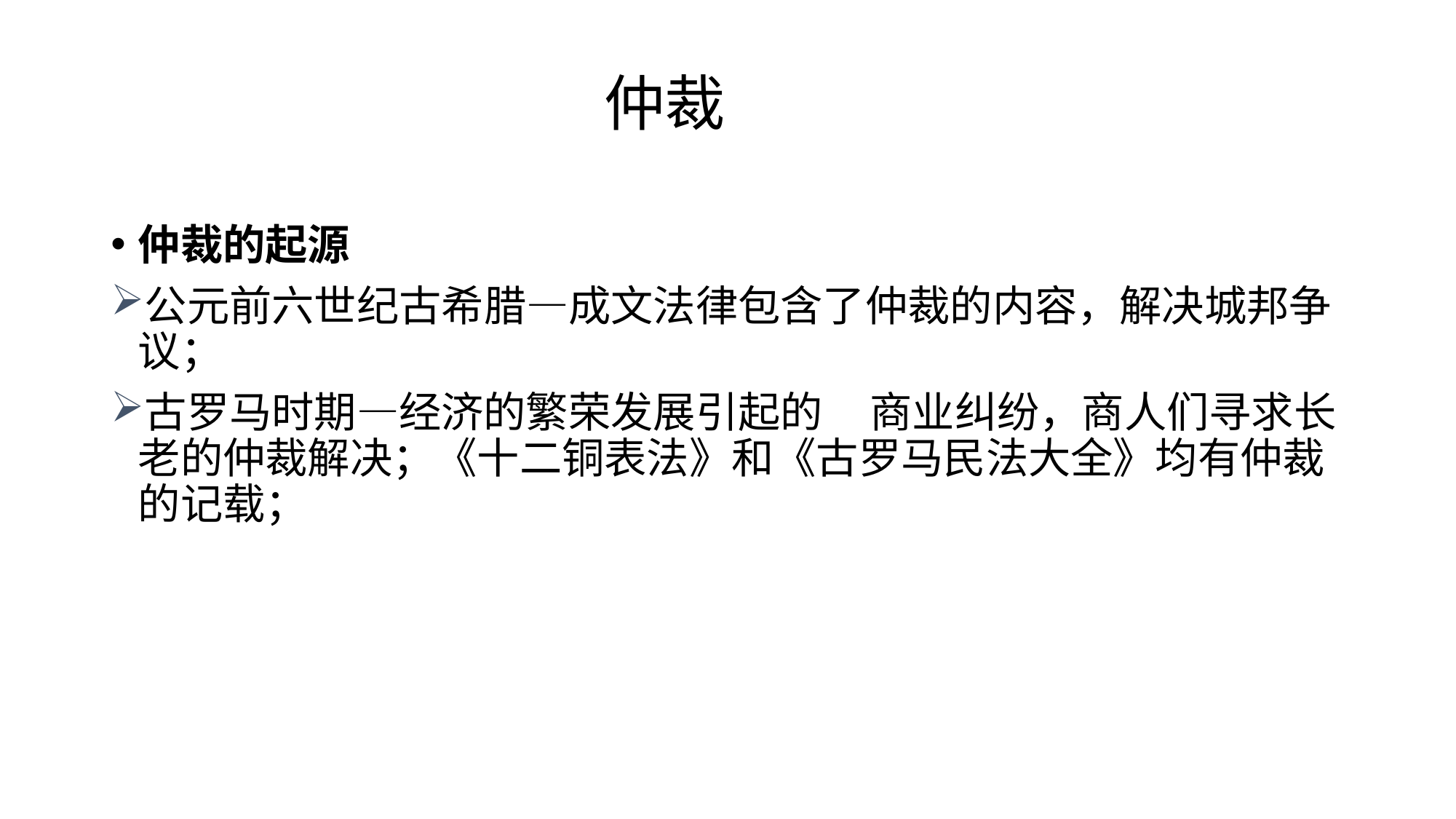

# 仲裁
仲裁的起源
公元前六世纪古希腊—成文法律包含了仲裁的内容，解决城邦争议；
古罗马时期—经济的繁荣发展引起的     商业纠纷，商人们寻求长老的仲裁解决；《十二铜表法》和《古罗马民法大全》均有仲裁的记载；